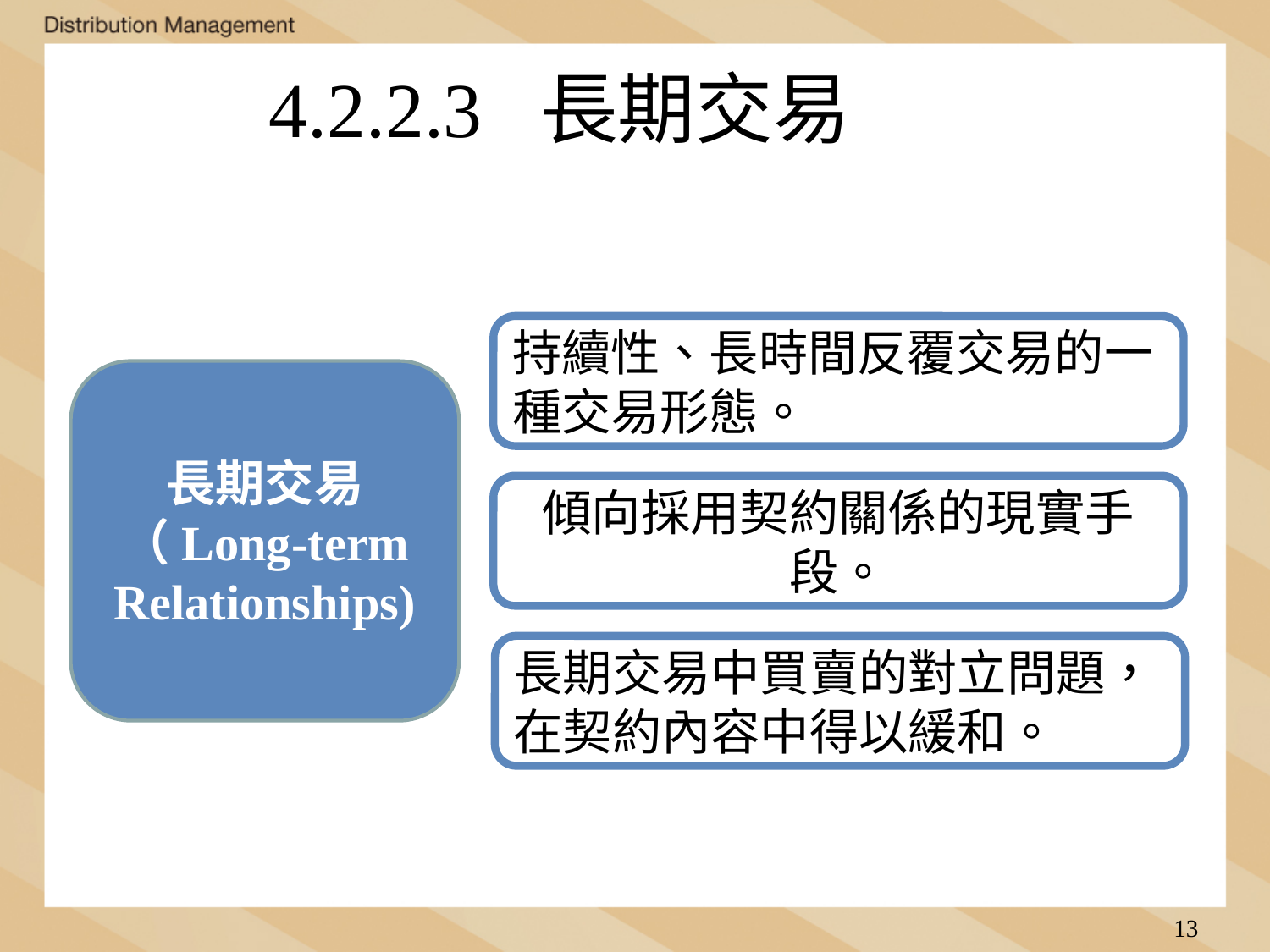

4.2.2.3  長期交易
持續性、長時間反覆交易的一種交易形態。
長期交易（Long-term Relationships)
傾向採用契約關係的現實手段。
長期交易中買賣的對立問題，在契約內容中得以緩和。
13